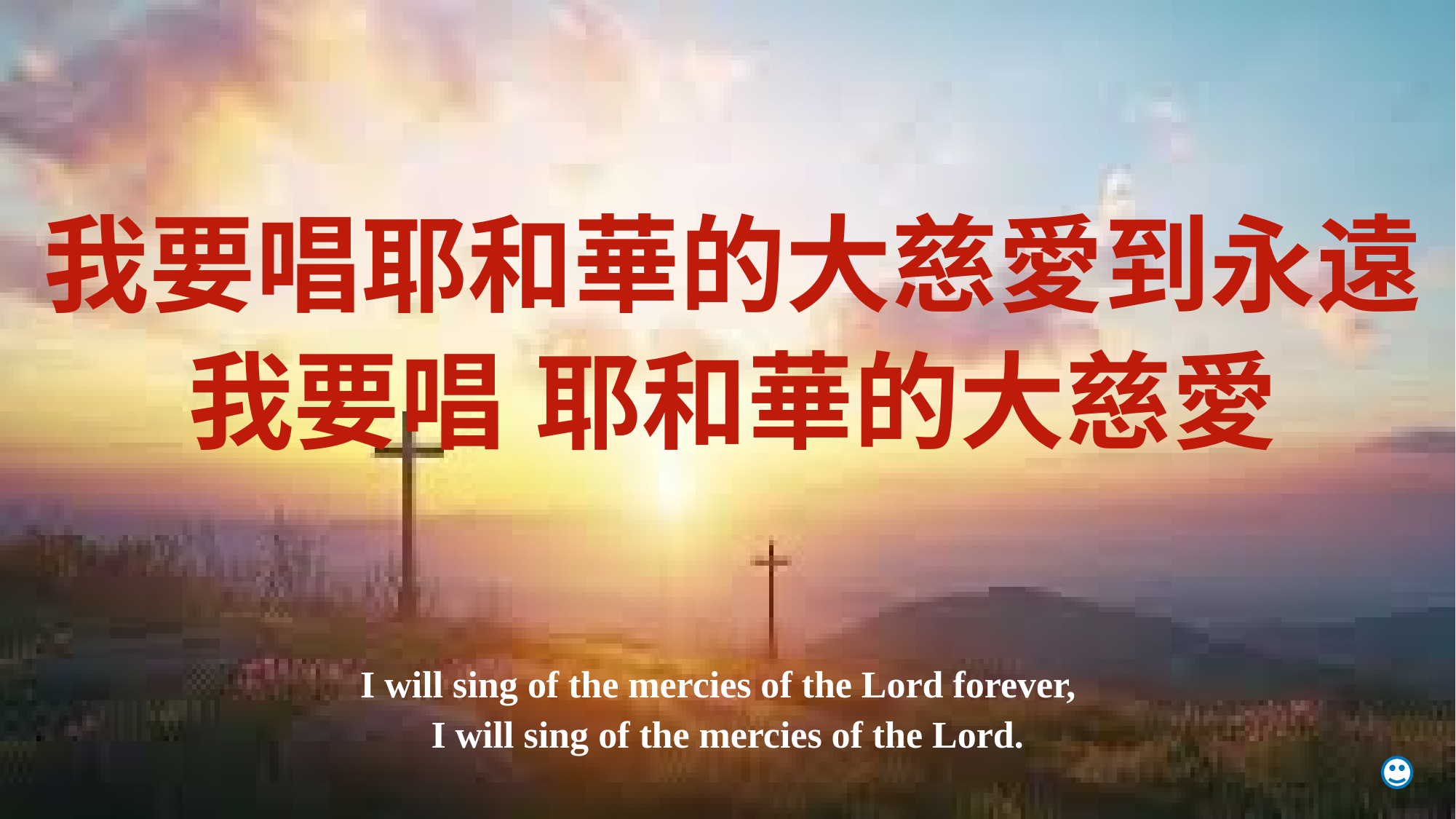

我要唱耶和華的大慈愛到永遠
我要唱 耶和華的大慈愛
I will sing of the mercies of the Lord forever,
I will sing of the mercies of the Lord.
19